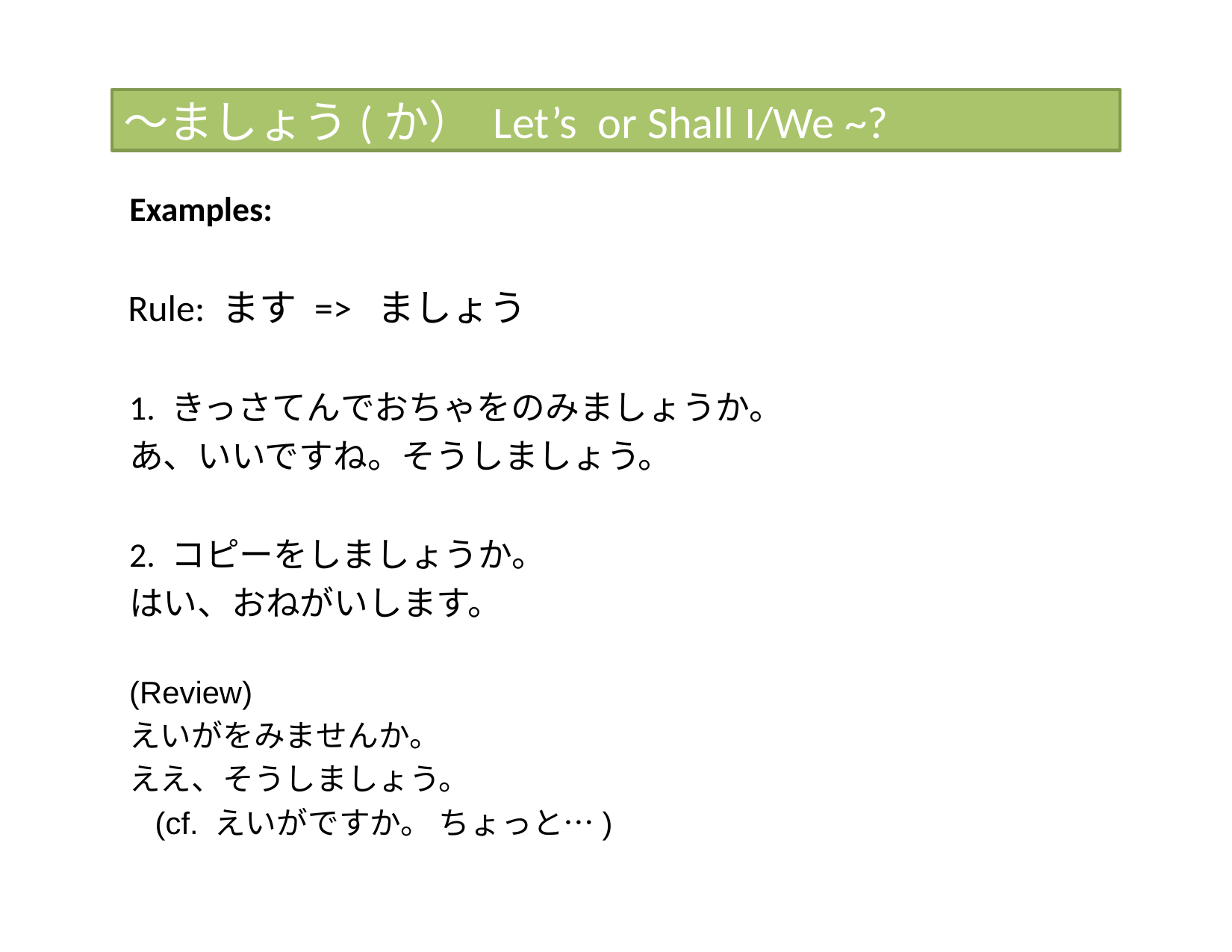

# 〜ましょう(か）
Let’s  or Shall I/We ~?
Examples:

Rule: ます =>  ましょう

1. きっさてんでおちゃをのみましょうか。
あ、いいですね。そうしましょう。

2. コピーをしましょうか。
はい、おねがいします。

(Review)
えいがをみませんか。
ええ、そうしましょう。
   (cf. えいがですか。 ちょっと…)